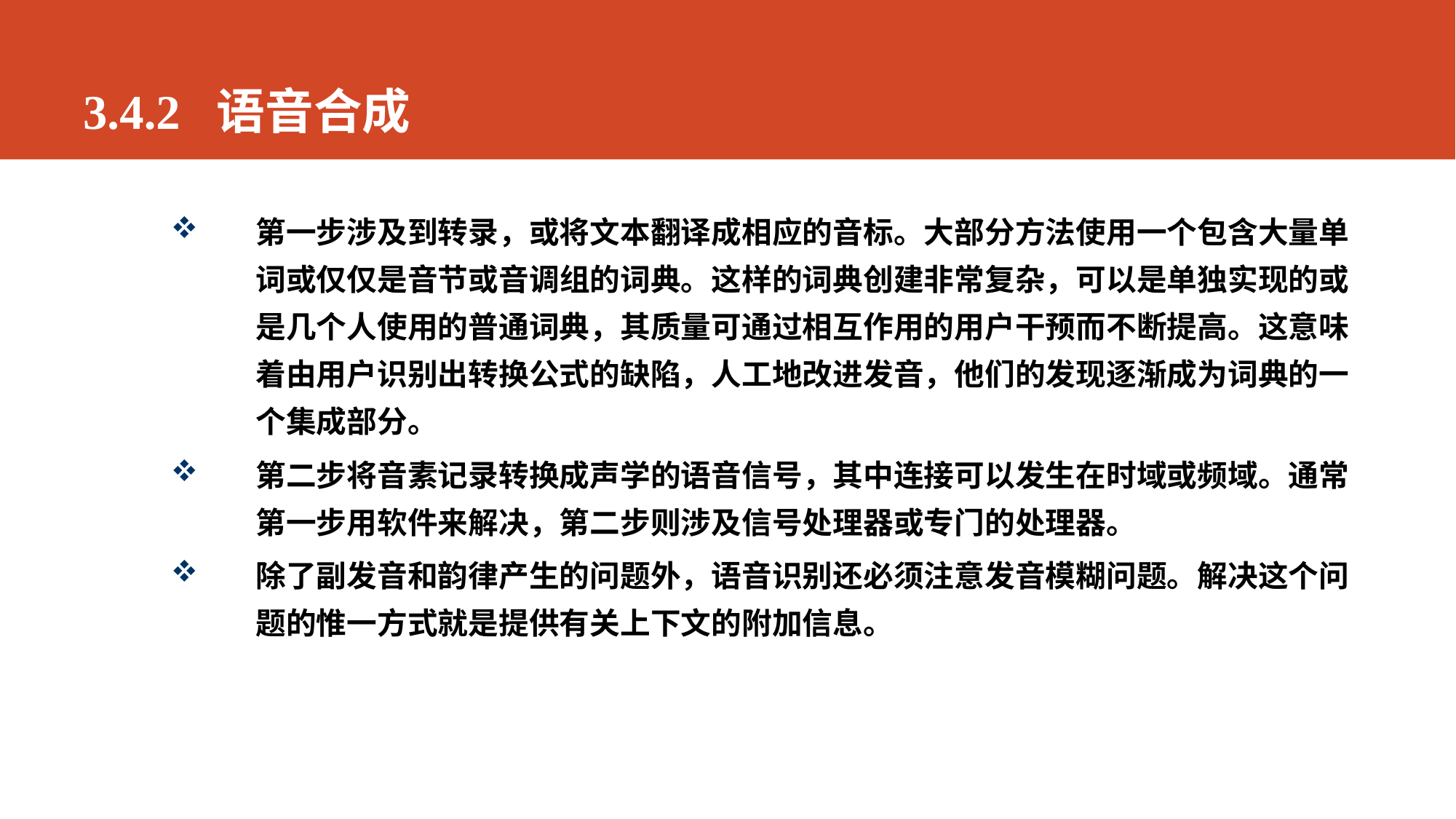

# 3.4.2  语音合成
第一步涉及到转录，或将文本翻译成相应的音标。大部分方法使用一个包含大量单词或仅仅是音节或音调组的词典。这样的词典创建非常复杂，可以是单独实现的或是几个人使用的普通词典，其质量可通过相互作用的用户干预而不断提高。这意味着由用户识别出转换公式的缺陷，人工地改进发音，他们的发现逐渐成为词典的一个集成部分。
第二步将音素记录转换成声学的语音信号，其中连接可以发生在时域或频域。通常第一步用软件来解决，第二步则涉及信号处理器或专门的处理器。
除了副发音和韵律产生的问题外，语音识别还必须注意发音模糊问题。解决这个问题的惟一方式就是提供有关上下文的附加信息。